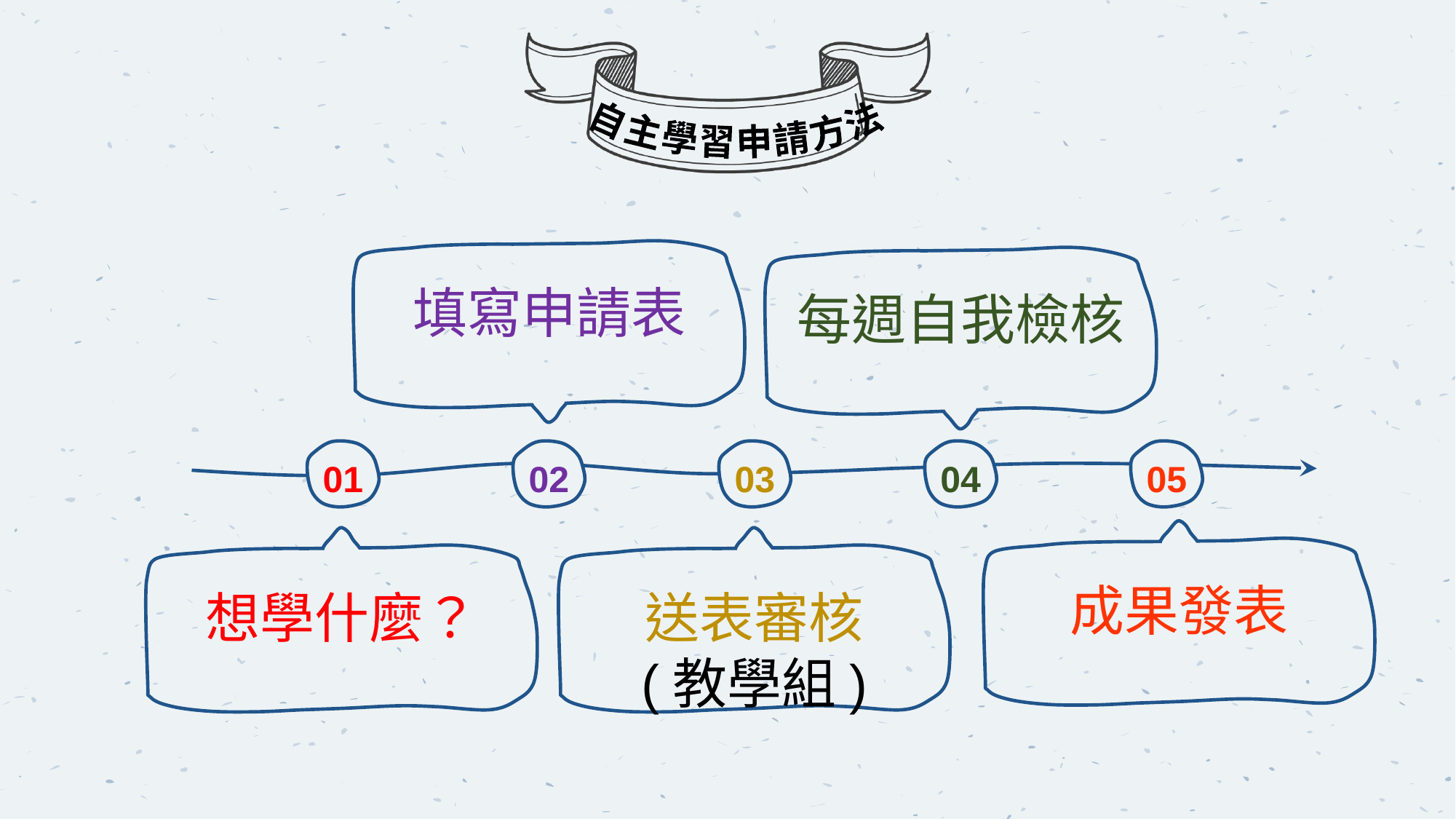

自主學習申請方法

填寫申請表

每週自我檢核

01
02
03
04
05

成果發表

想學什麼？

送表審核
(教學組)